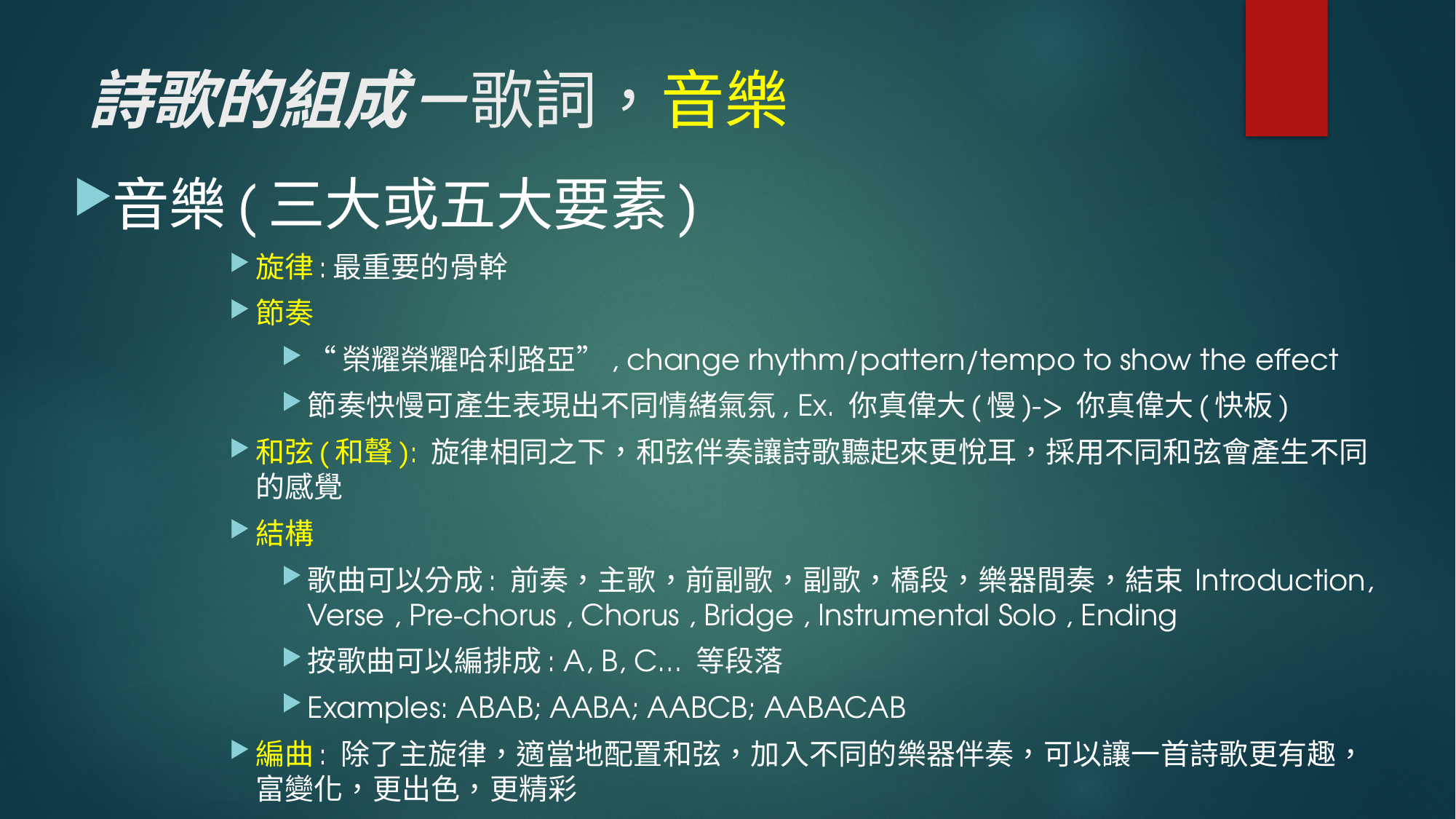

# 詩歌的組成－歌詞，音樂
音樂(三大或五大要素)
旋律:最重要的骨幹
節奏
“榮耀榮耀哈利路亞”, change rhythm/pattern/tempo to show the effect
節奏快慢可產生表現出不同情緒氣氛, Ex. 你真偉大(慢)-> 你真偉大(快板)
和弦(和聲): 旋律相同之下，和弦伴奏讓詩歌聽起來更悅耳，採用不同和弦會產生不同的感覺
結構
歌曲可以分成: 前奏，主歌，前副歌，副歌，橋段，樂器間奏，結束 Introduction, Verse , Pre-chorus , Chorus , Bridge , Instrumental Solo , Ending
按歌曲可以編排成: A, B, C… 等段落
Examples: ABAB; AABA; AABCB; AABACAB
編曲: 除了主旋律，適當地配置和弦，加入不同的樂器伴奏，可以讓一首詩歌更有趣，富變化，更出色，更精彩